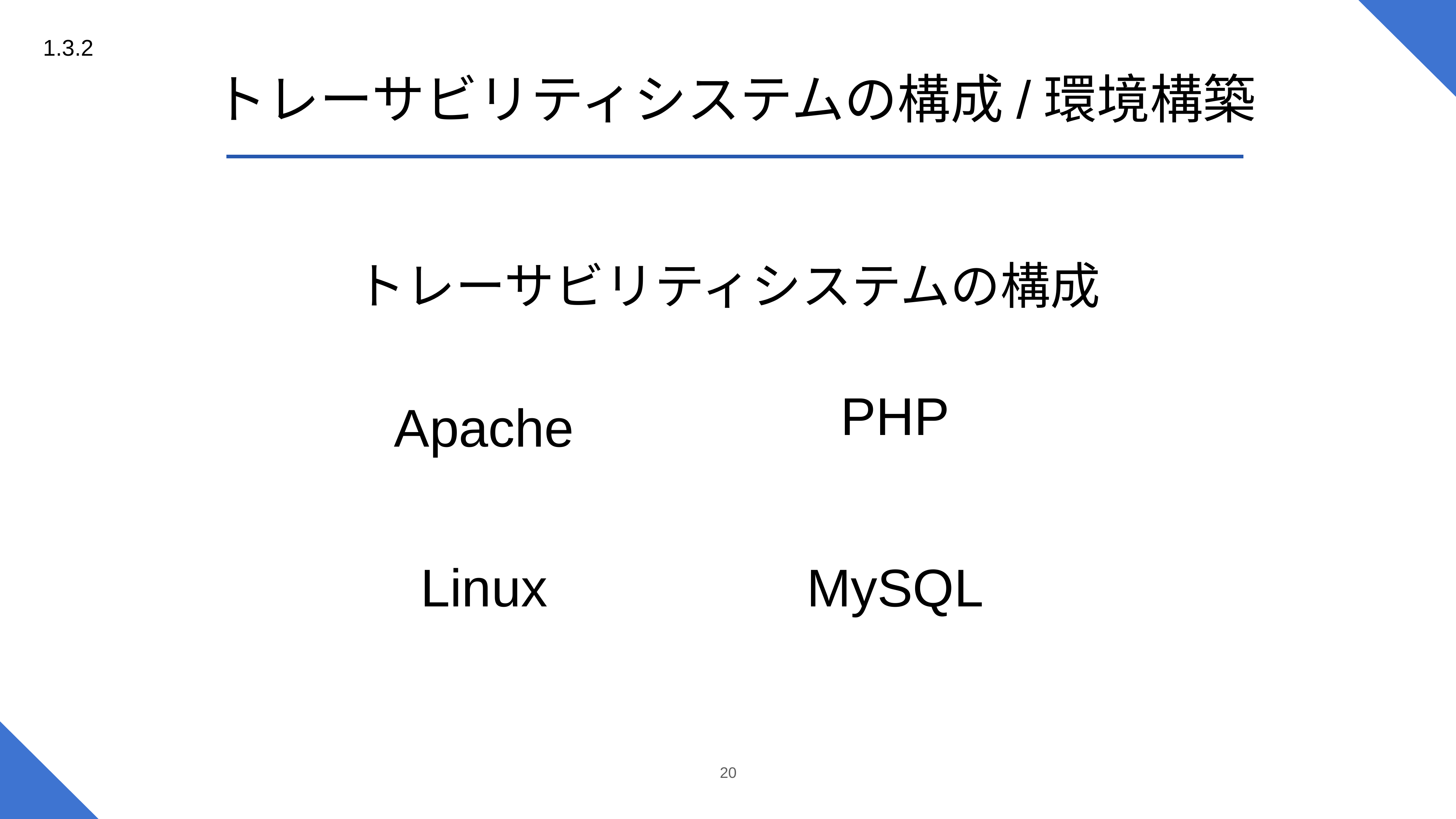

1.3.2
トレーサビリティシステムの構成/環境構築
トレーサビリティシステムの構成
PHP
Apache
Linux
MySQL
20
20